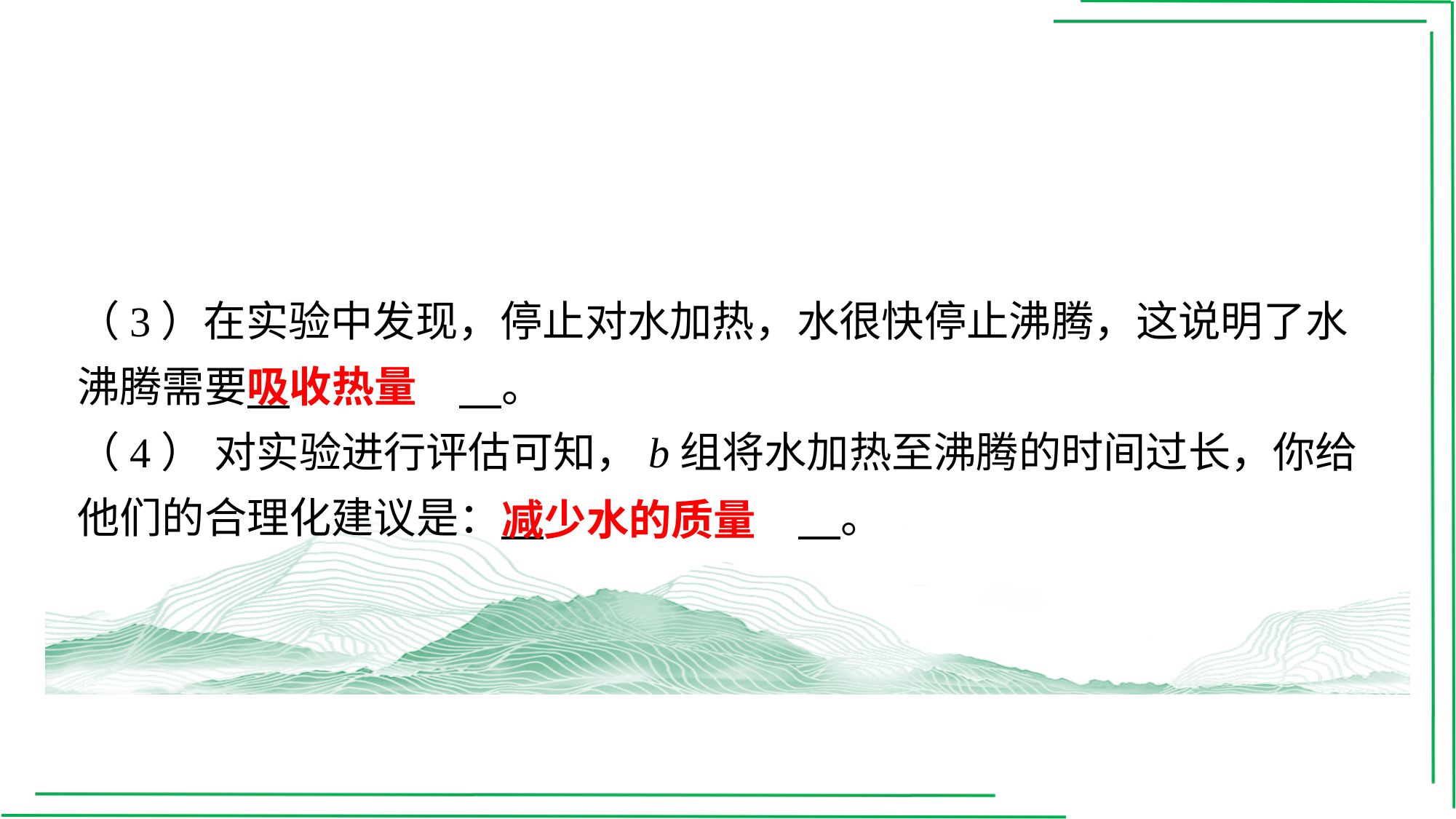

（3）在实验中发现，停止对水加热，水很快停止沸腾，这说明了水沸腾需要 　吸收热量　⁠。
（4） 对实验进行评估可知，b组将水加热至沸腾的时间过长，你给他们的合理化建议是： 　减少水的质量　⁠。
吸收热量
减少水的质量